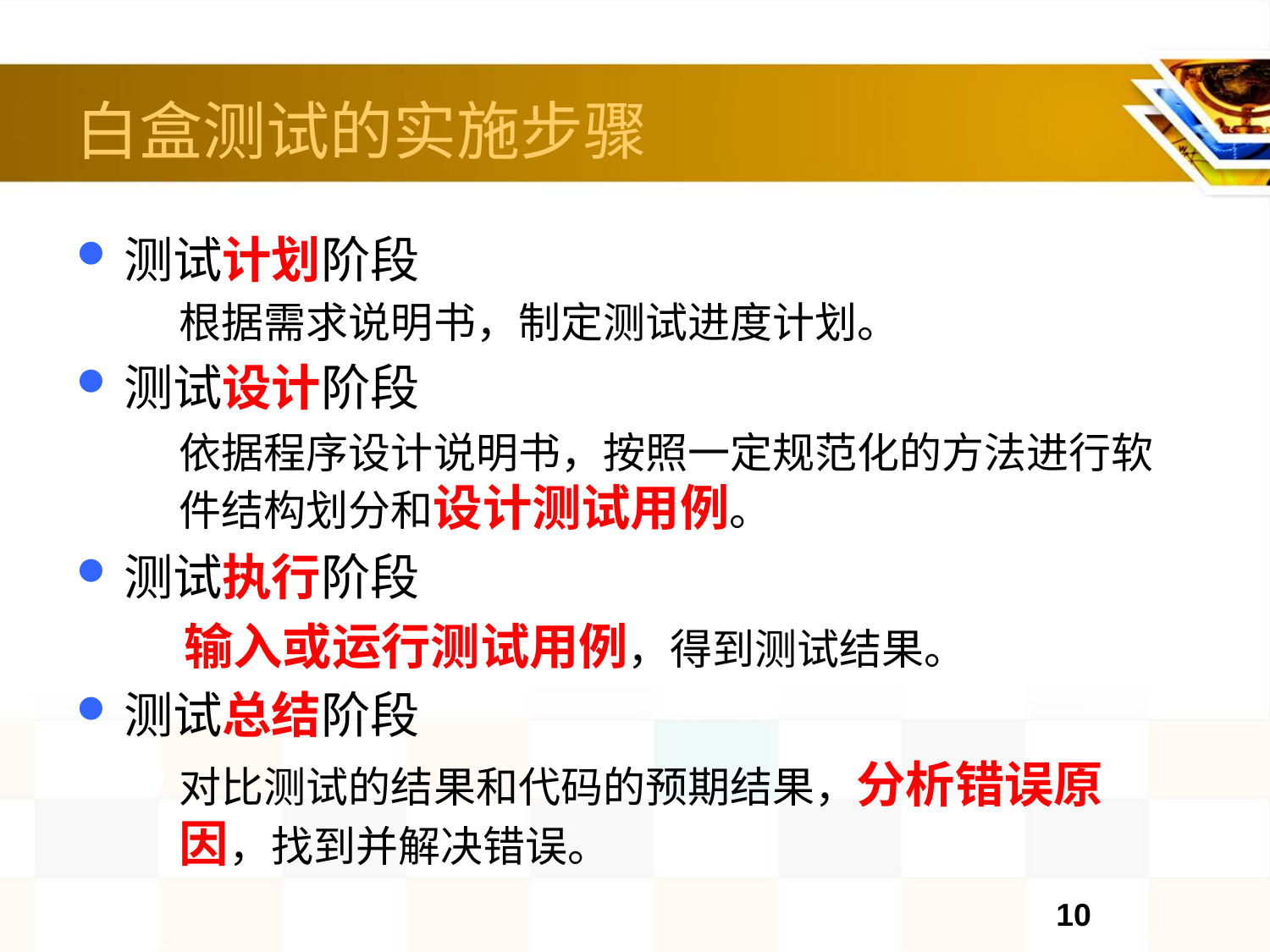

# 白盒测试的实施步骤
测试计划阶段
根据需求说明书，制定测试进度计划。
测试设计阶段
依据程序设计说明书，按照一定规范化的方法进行软件结构划分和设计测试用例。
测试执行阶段
输入或运行测试用例，得到测试结果。
测试总结阶段
对比测试的结果和代码的预期结果，分析错误原因，找到并解决错误。